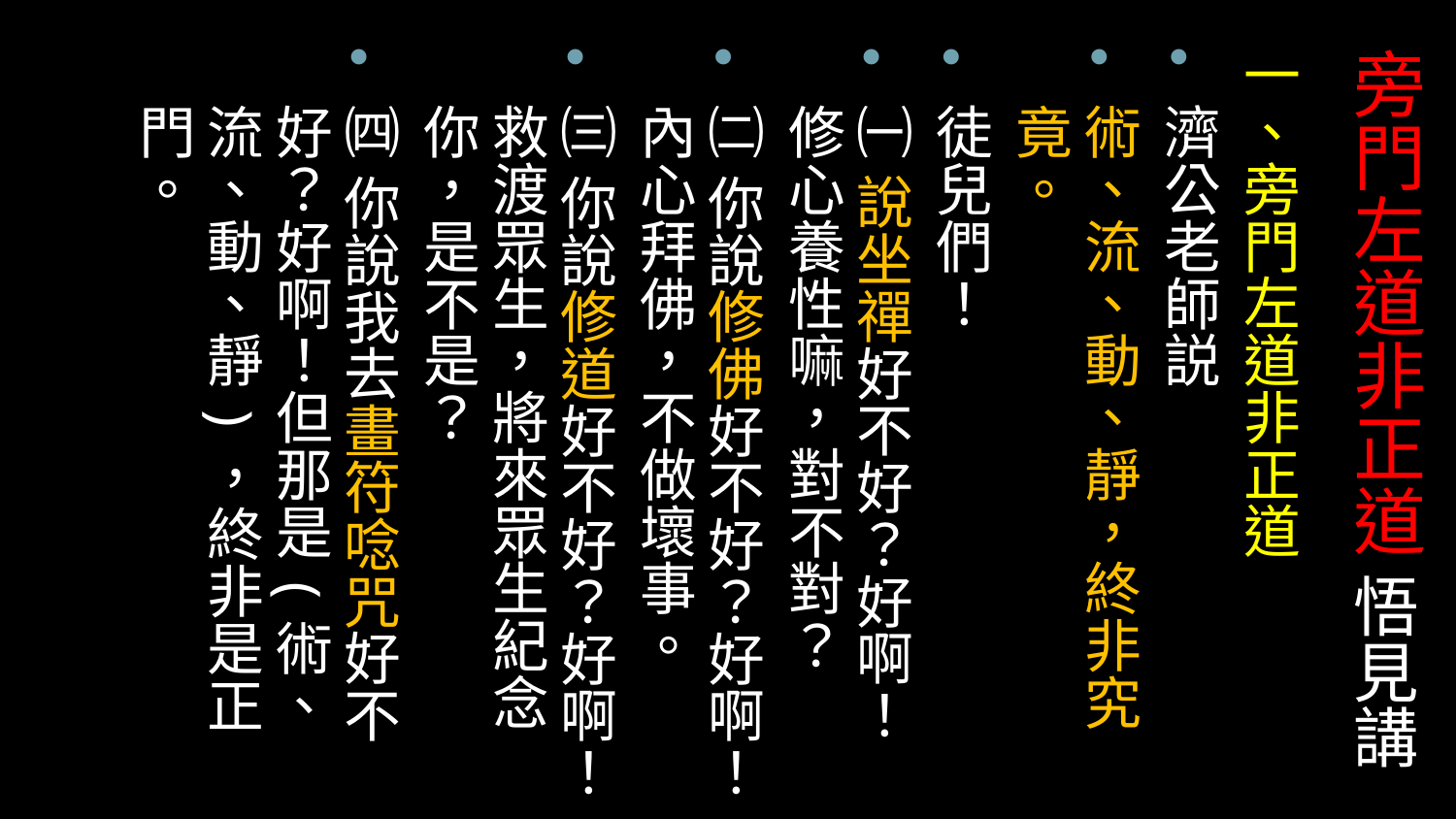

# 旁門左道非正道 悟見講
一、旁門左道非正道
濟公老師説
術、流、動、靜，終非究竟。
徒兒們！
㈠ 說坐禪好不好？好啊！修心養性嘛，對不對？
㈡ 你說修佛好不好？好啊！內心拜佛，不做壞事。
㈢ 你說修道好不好？好啊！救渡眾生，將來眾生紀念你，是不是？
㈣ 你說我去畫符唸咒好不好？好啊！但那是(術、流、動、靜)，終非是正門。